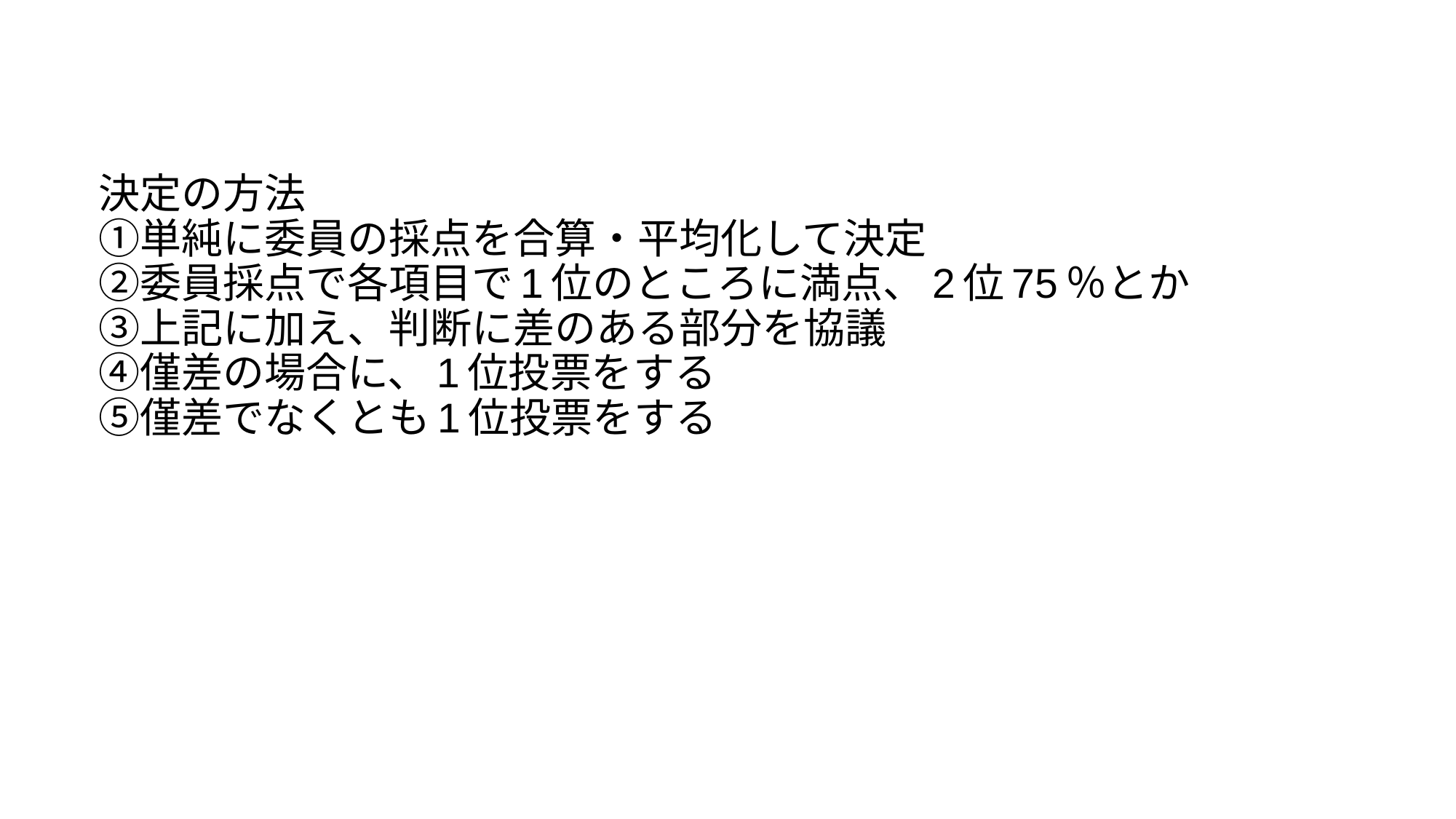

85
# 決定の方法 ①単純に委員の採点を合算・平均化して決定 ②委員採点で各項目で1位のところに満点、2位75％とか ③上記に加え、判断に差のある部分を協議 ④僅差の場合に、1位投票をする ⑤僅差でなくとも1位投票をする